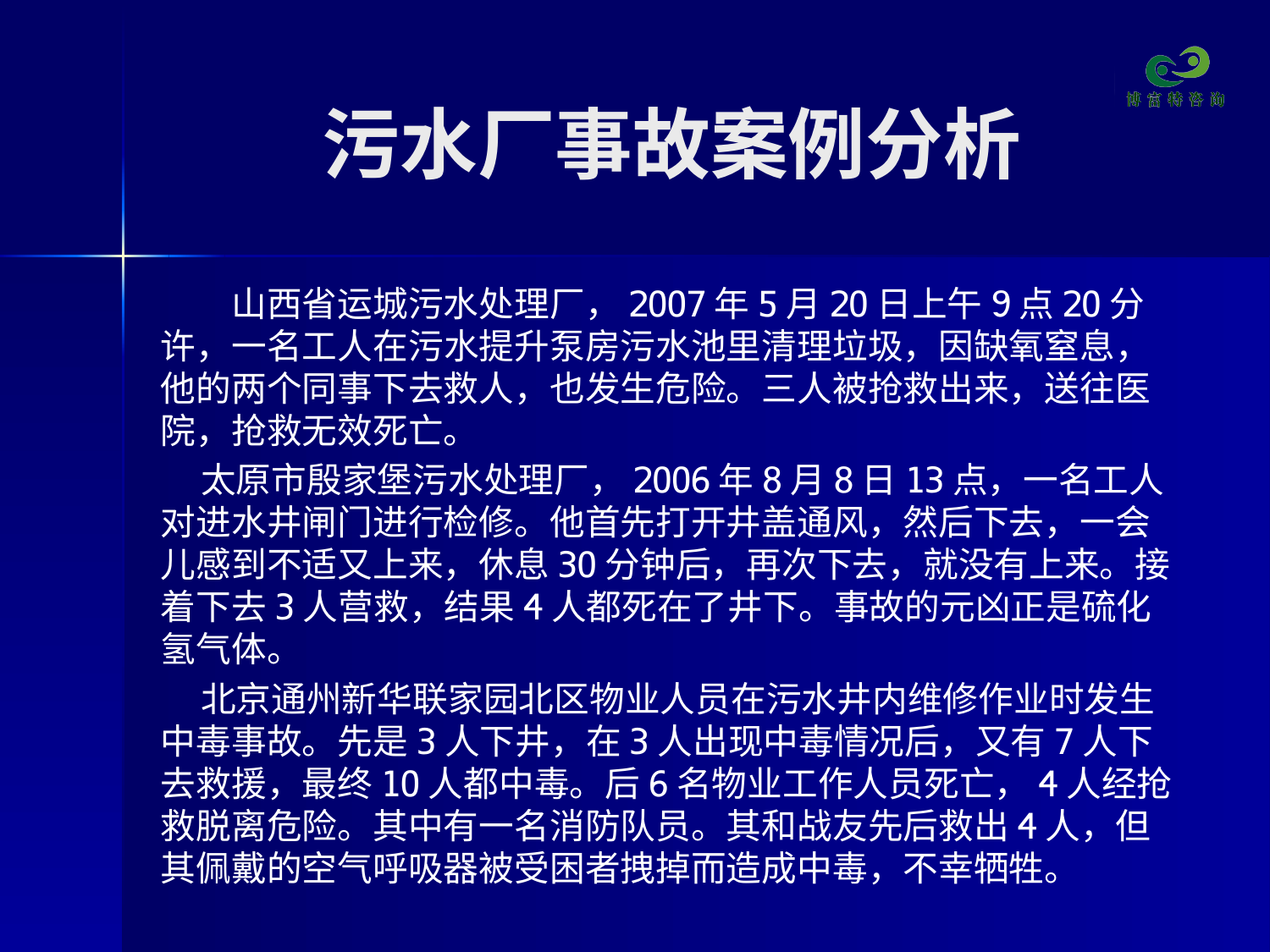

# 污水厂事故案例分析
　　山西省运城污水处理厂，2007年5月20日上午9点20分许，一名工人在污水提升泵房污水池里清理垃圾，因缺氧窒息，他的两个同事下去救人，也发生危险。三人被抢救出来，送往医院，抢救无效死亡。
    太原市殷家堡污水处理厂，2006年8月8日13点，一名工人对进水井闸门进行检修。他首先打开井盖通风，然后下去，一会儿感到不适又上来，休息30分钟后，再次下去，就没有上来。接着下去3人营救，结果4人都死在了井下。事故的元凶正是硫化氢气体。
    北京通州新华联家园北区物业人员在污水井内维修作业时发生中毒事故。先是3人下井，在3人出现中毒情况后，又有7人下去救援，最终10人都中毒。后6名物业工作人员死亡，4人经抢救脱离危险。其中有一名消防队员。其和战友先后救出4人，但其佩戴的空气呼吸器被受困者拽掉而造成中毒，不幸牺牲。